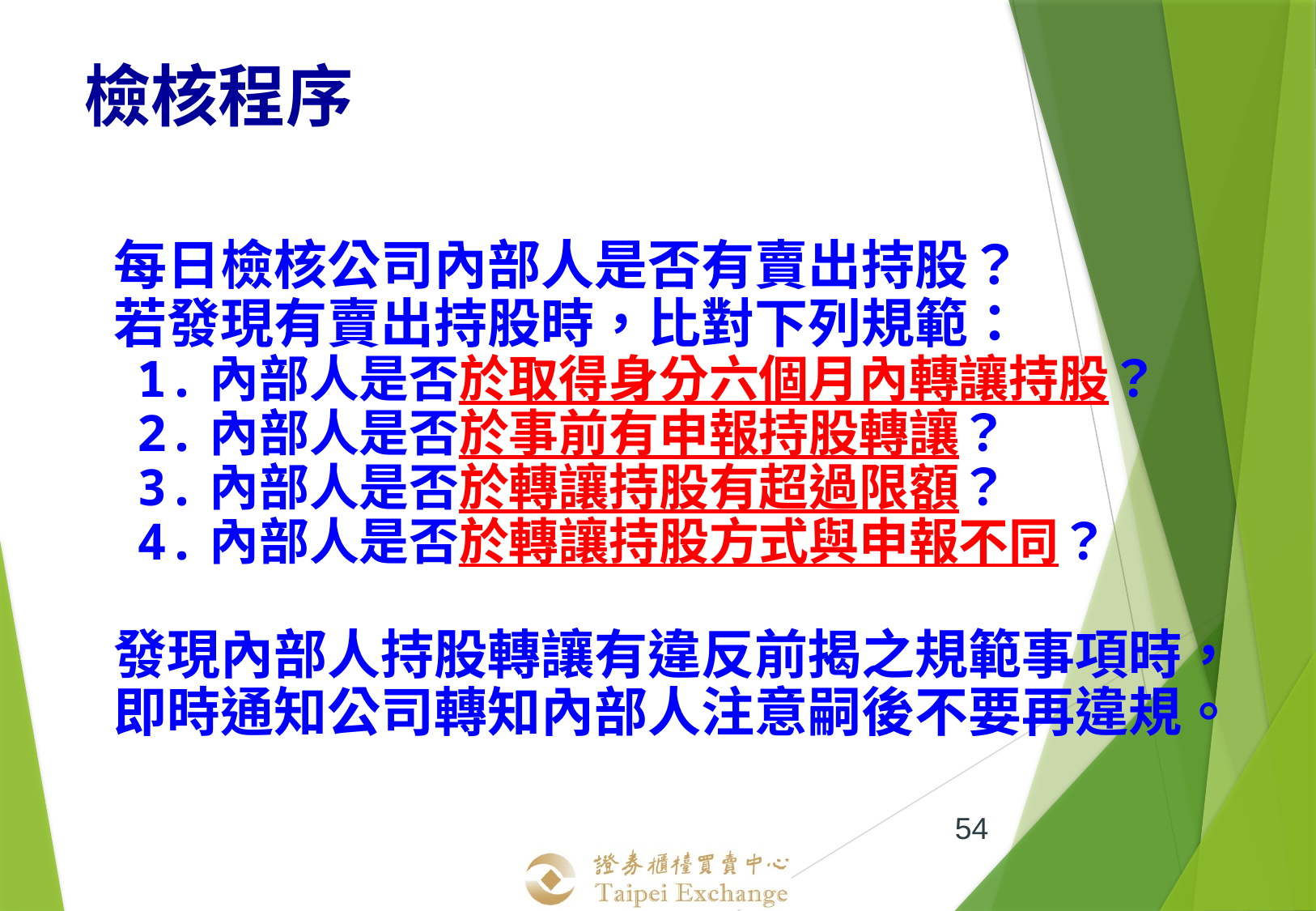

檢核程序
每日檢核公司內部人是否有賣出持股？
若發現有賣出持股時，比對下列規範：
1.內部人是否於取得身分六個月內轉讓持股？
2.內部人是否於事前有申報持股轉讓？
3.內部人是否於轉讓持股有超過限額？
4.內部人是否於轉讓持股方式與申報不同？

發現內部人持股轉讓有違反前揭之規範事項時，即時通知公司轉知內部人注意嗣後不要再違規。
54